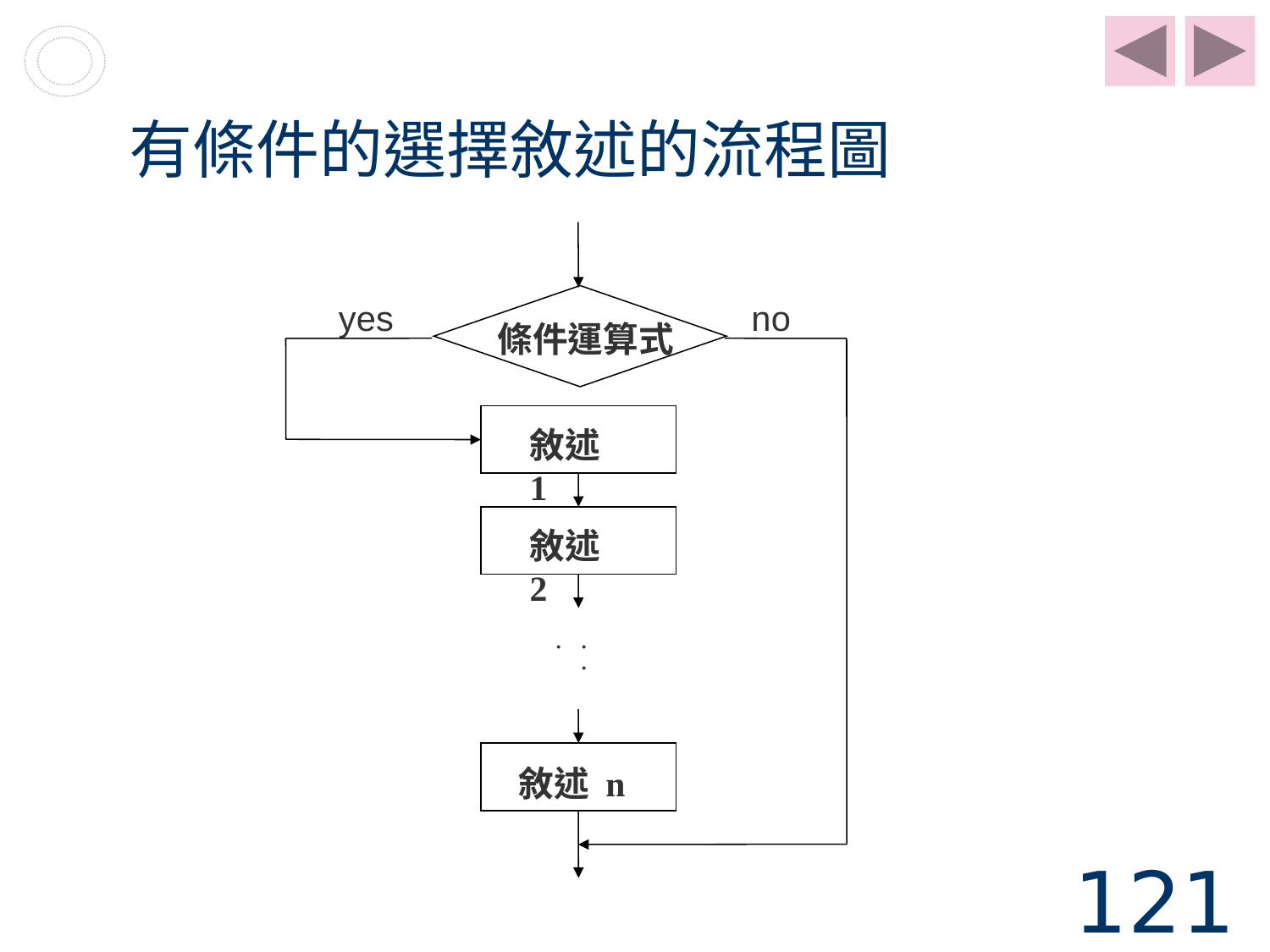

# 有條件的選擇敘述的流程圖

yes
no
條件運算式

敘述 1

敘述 2

．．．

敘述 n

121